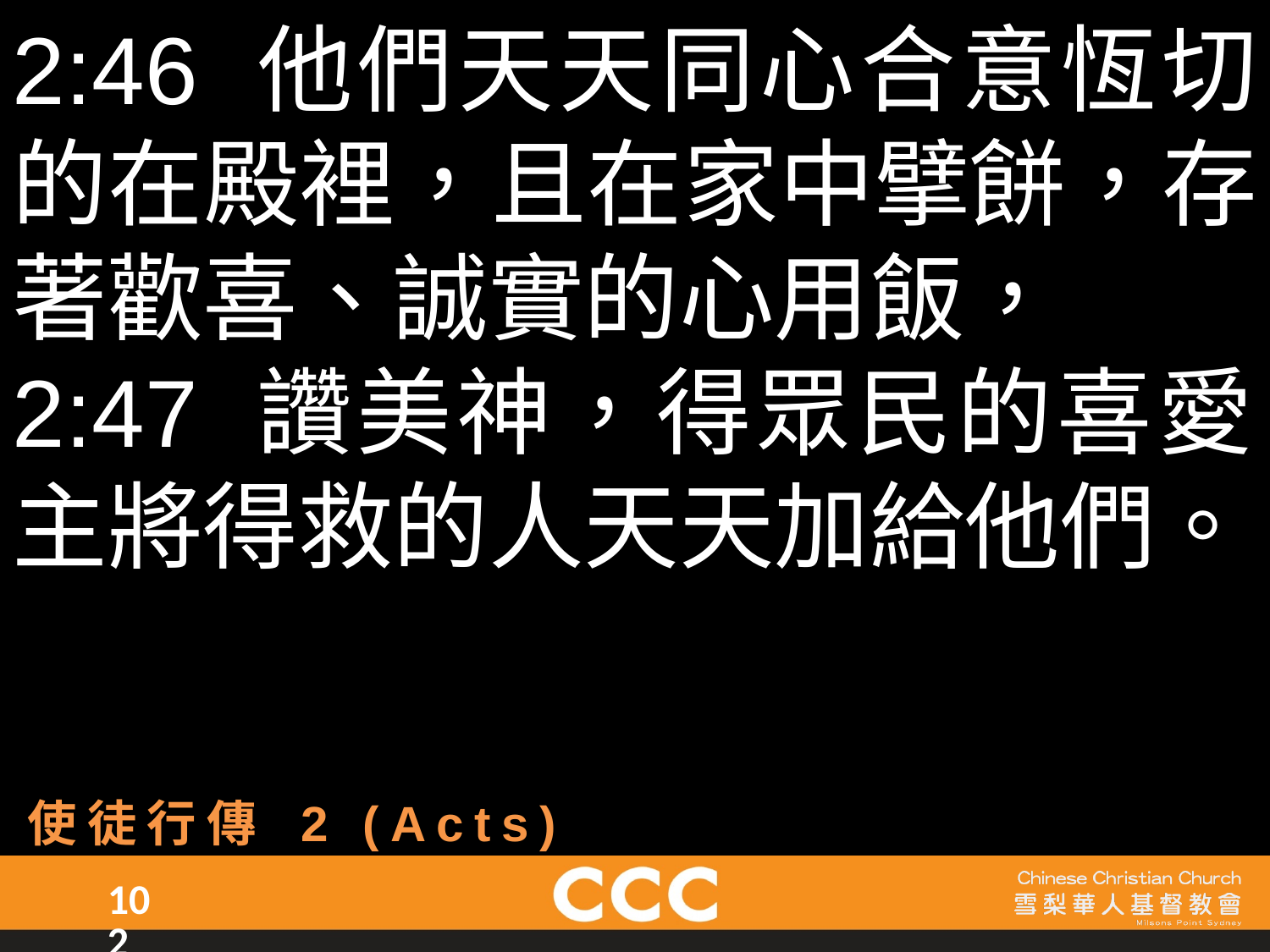

2:46 他們天天同心合意恆切的在殿裡，且在家中擘餅，存著歡喜、誠實的心用飯，
2:47 讚美神，得眾民的喜愛。主將得救的人天天加給他們。
使徒行傳 2 (Acts)
102